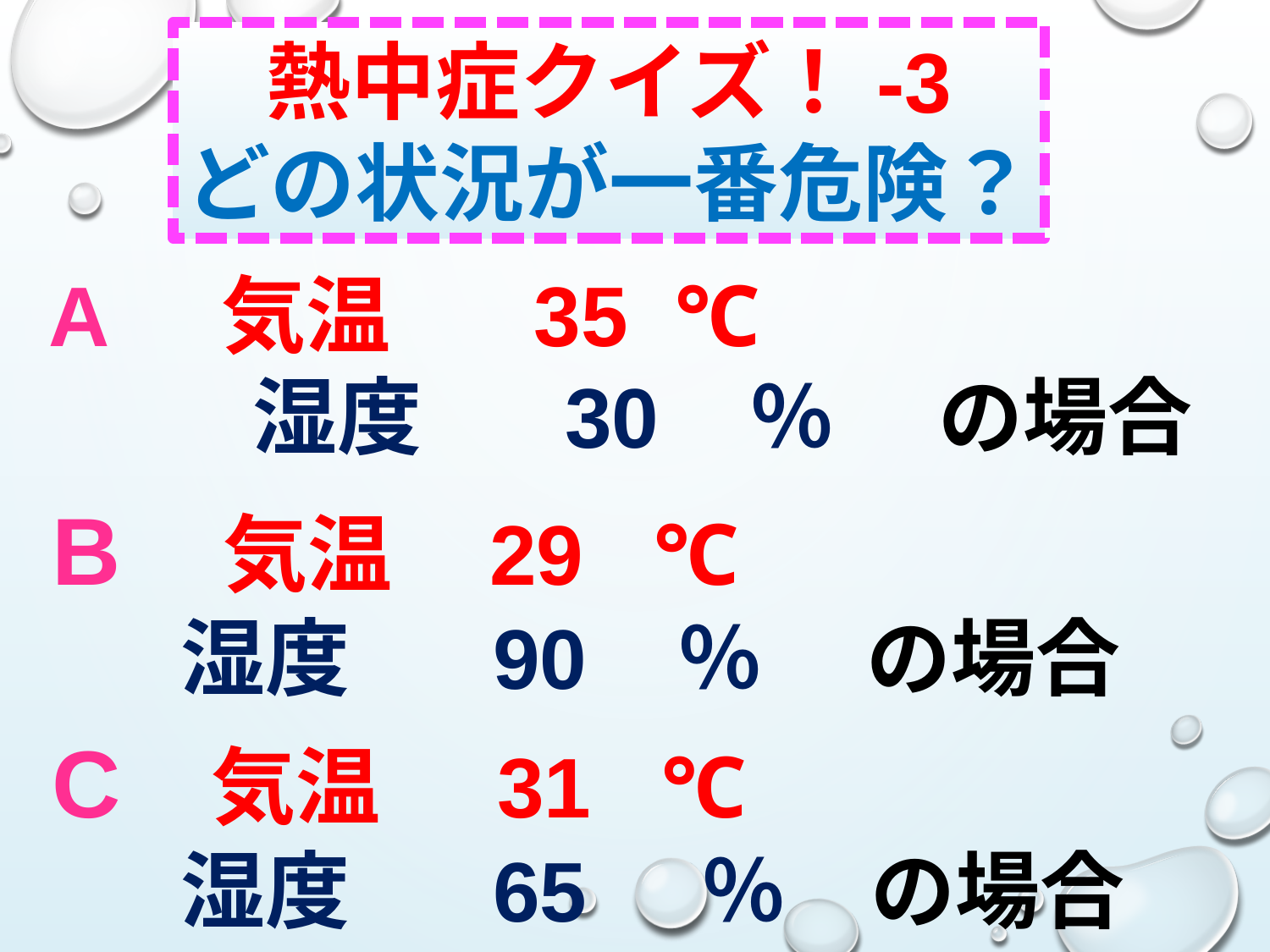

熱中症クイズ！-3
どの状況が一番危険？
 A    気温　  35  ℃
　　   湿度　  30   ％　 の場合

 B   気温    29   ℃
       湿度　  90   ％　 の場合

 C   気温     31   ℃
       湿度　  65    ％　の場合